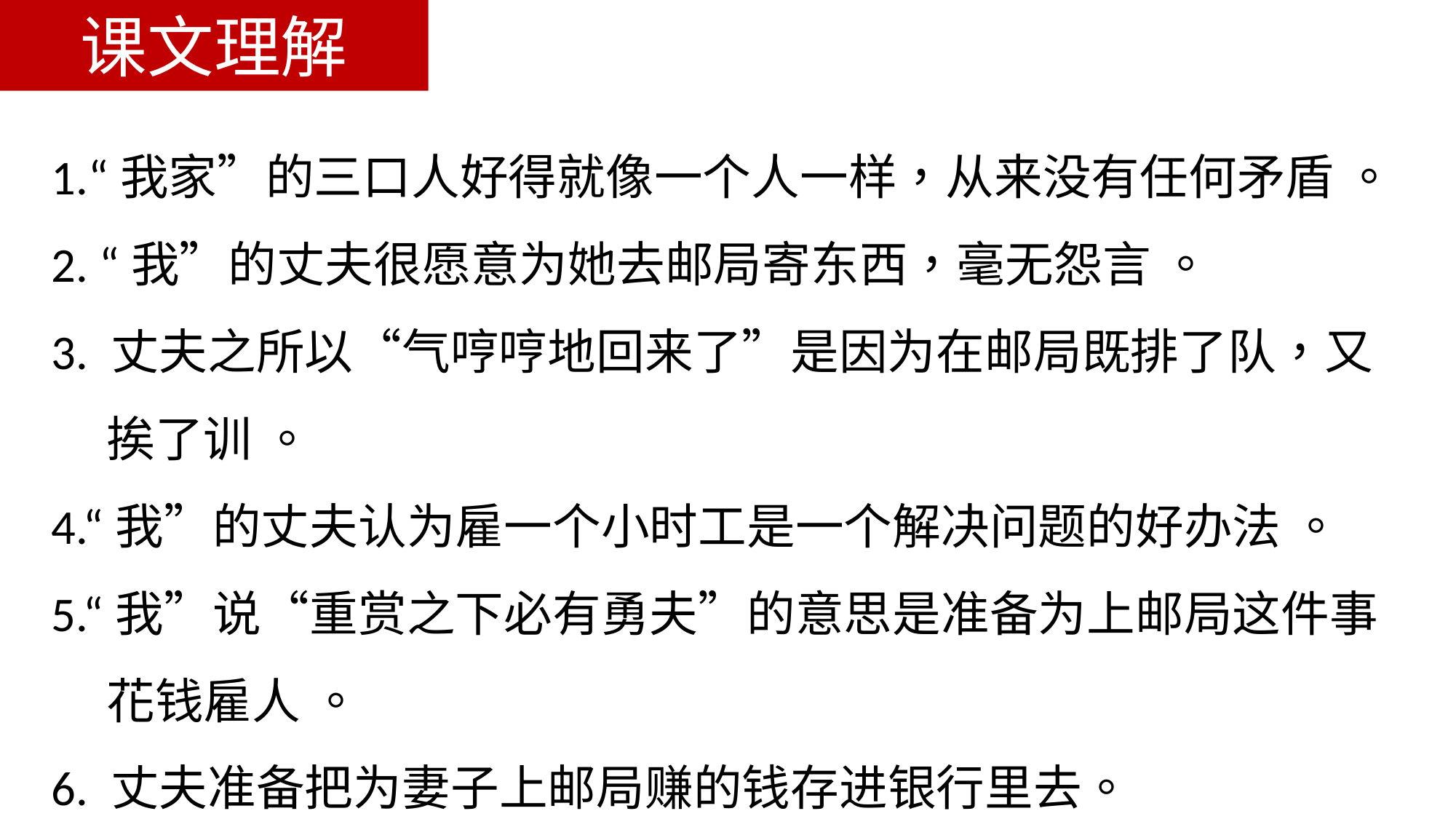

课文理解
1.“我家”的三口人好得就像一个人一样，从来没有任何矛盾 。
2. “我”的丈夫很愿意为她去邮局寄东西，毫无怨言 。
3. 丈夫之所以“气哼哼地回来了”是因为在邮局既排了队，又
    挨了训 。
4.“我”的丈夫认为雇一个小时工是一个解决问题的好办法 。
5.“我”说“重赏之下必有勇夫”的意思是准备为上邮局这件事
    花钱雇人 。
6. 丈夫准备把为妻子上邮局赚的钱存进银行里去。